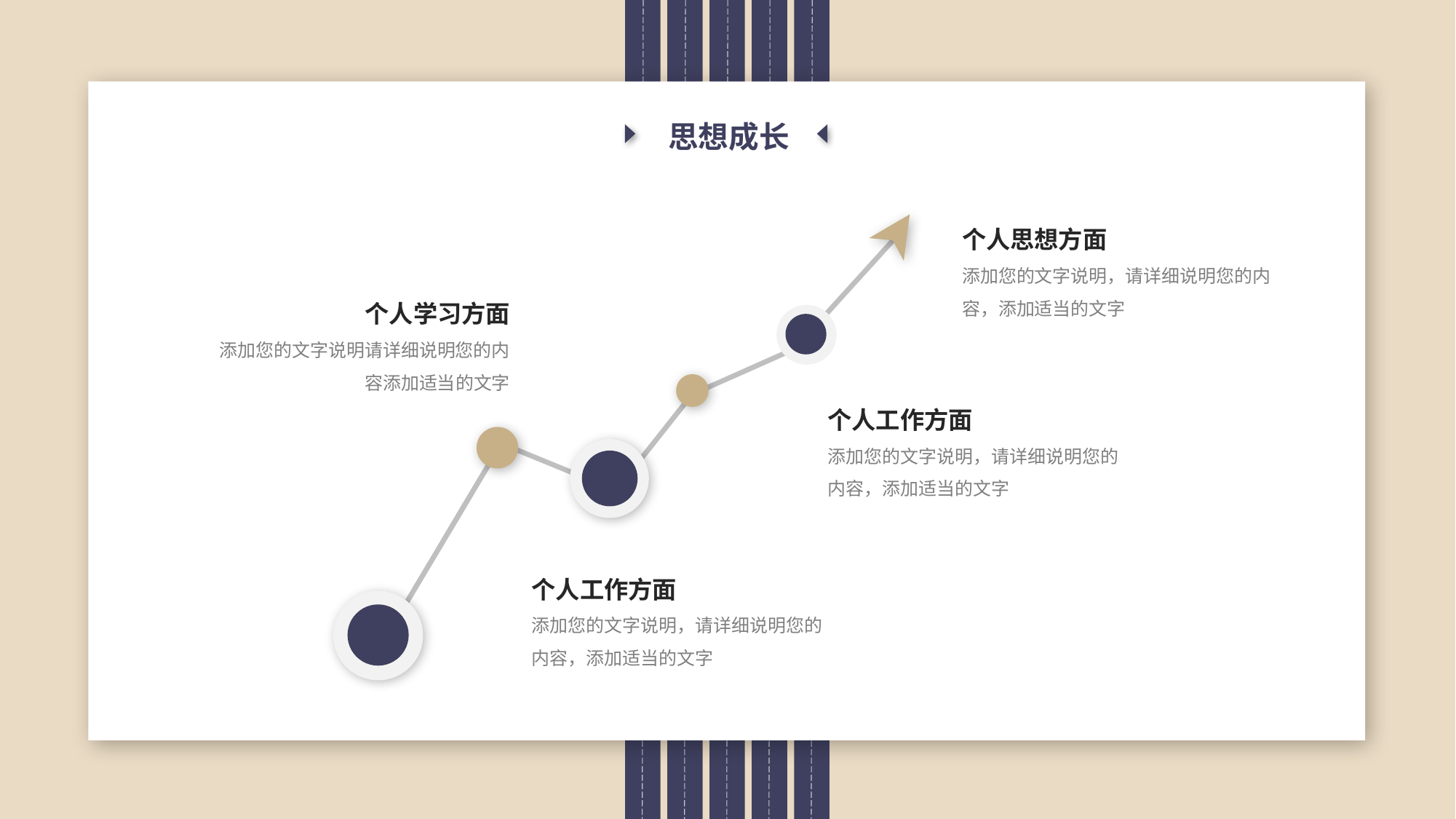

思想成长

个人思想方面
添加您的文字说明，请详细说明您的内容，添加适当的文字

个人学习方面
添加您的文字说明请详细说明您的内容添加适当的文字

个人工作方面
添加您的文字说明，请详细说明您的内容，添加适当的文字

个人工作方面
添加您的文字说明，请详细说明您的内容，添加适当的文字